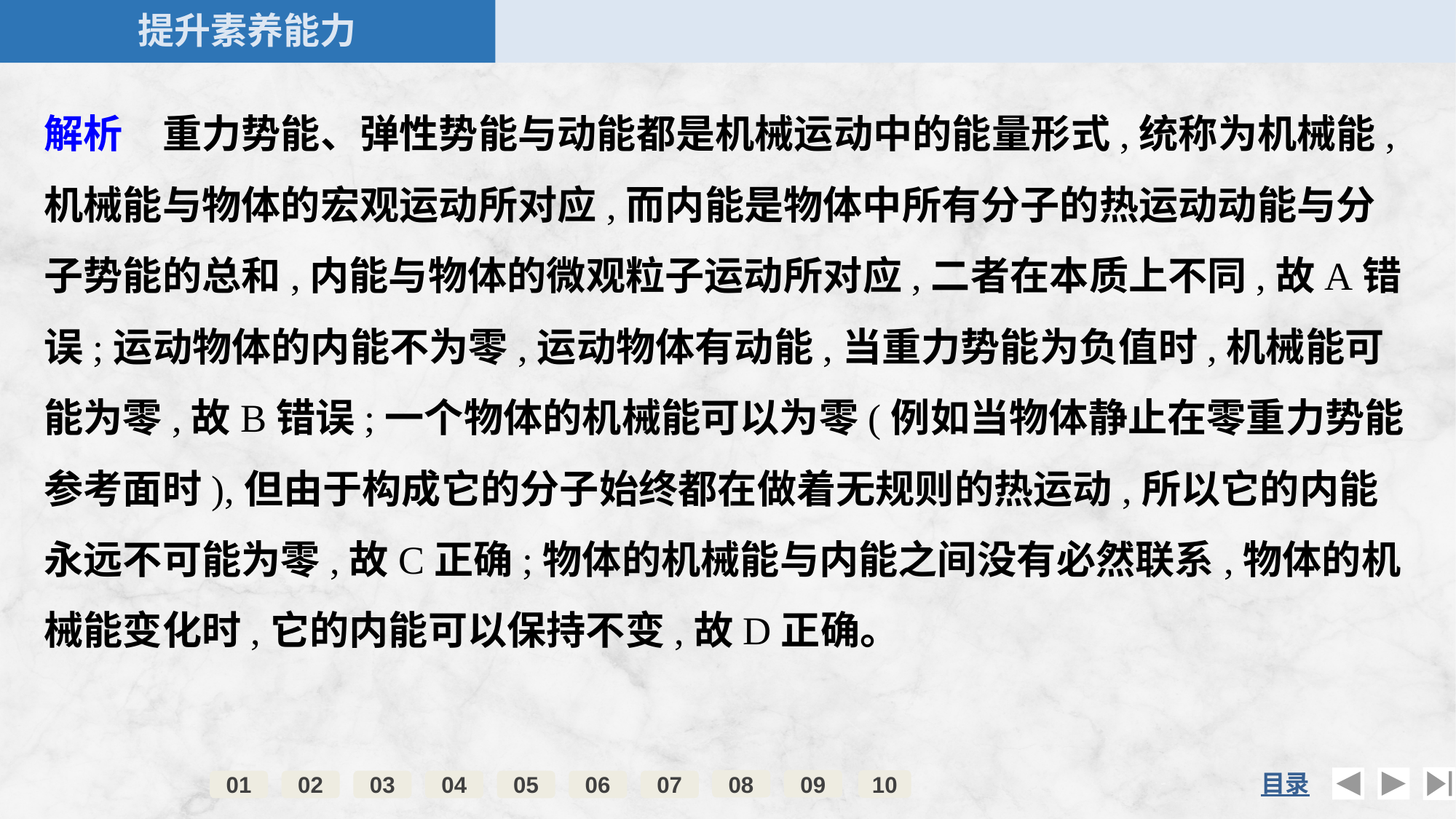

解析　重力势能、弹性势能与动能都是机械运动中的能量形式,统称为机械能,机械能与物体的宏观运动所对应,而内能是物体中所有分子的热运动动能与分子势能的总和,内能与物体的微观粒子运动所对应,二者在本质上不同,故A错误;运动物体的内能不为零,运动物体有动能,当重力势能为负值时,机械能可能为零,故B错误;一个物体的机械能可以为零(例如当物体静止在零重力势能参考面时),但由于构成它的分子始终都在做着无规则的热运动,所以它的内能永远不可能为零,故C正确;物体的机械能与内能之间没有必然联系,物体的机械能变化时,它的内能可以保持不变,故D正确。